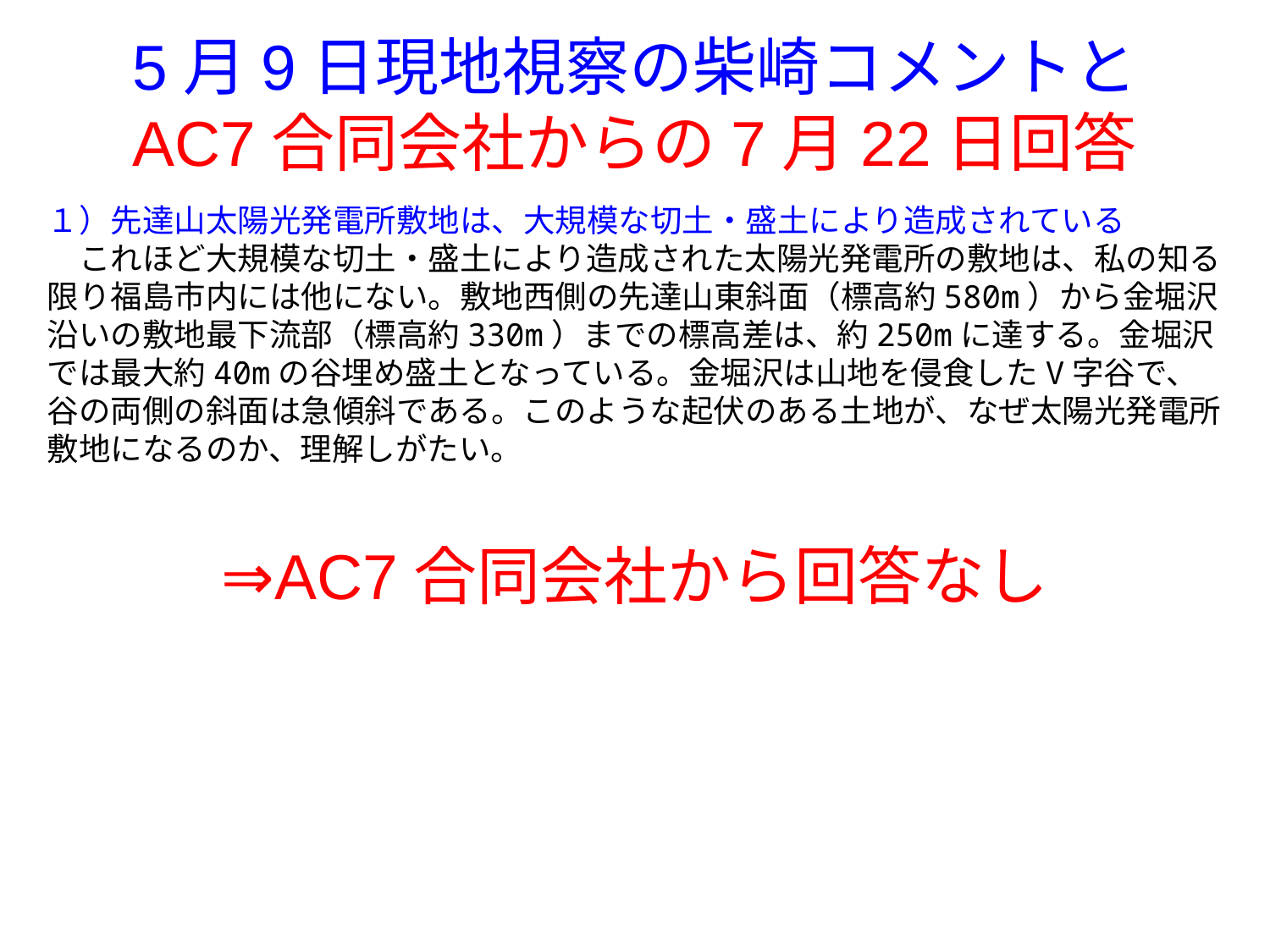

5月9日現地視察の柴崎コメントと
AC7合同会社からの7月22日回答
１）先達山太陽光発電所敷地は、大規模な切土・盛土により造成されている
　これほど大規模な切土・盛土により造成された太陽光発電所の敷地は、私の知る限り福島市内には他にない。敷地西側の先達山東斜面（標高約580m）から金堀沢沿いの敷地最下流部（標高約330m）までの標高差は、約250mに達する。金堀沢では最大約40mの谷埋め盛土となっている。金堀沢は山地を侵食したV字谷で、谷の両側の斜面は急傾斜である。このような起伏のある土地が、なぜ太陽光発電所敷地になるのか、理解しがたい。
⇒AC7合同会社から回答なし